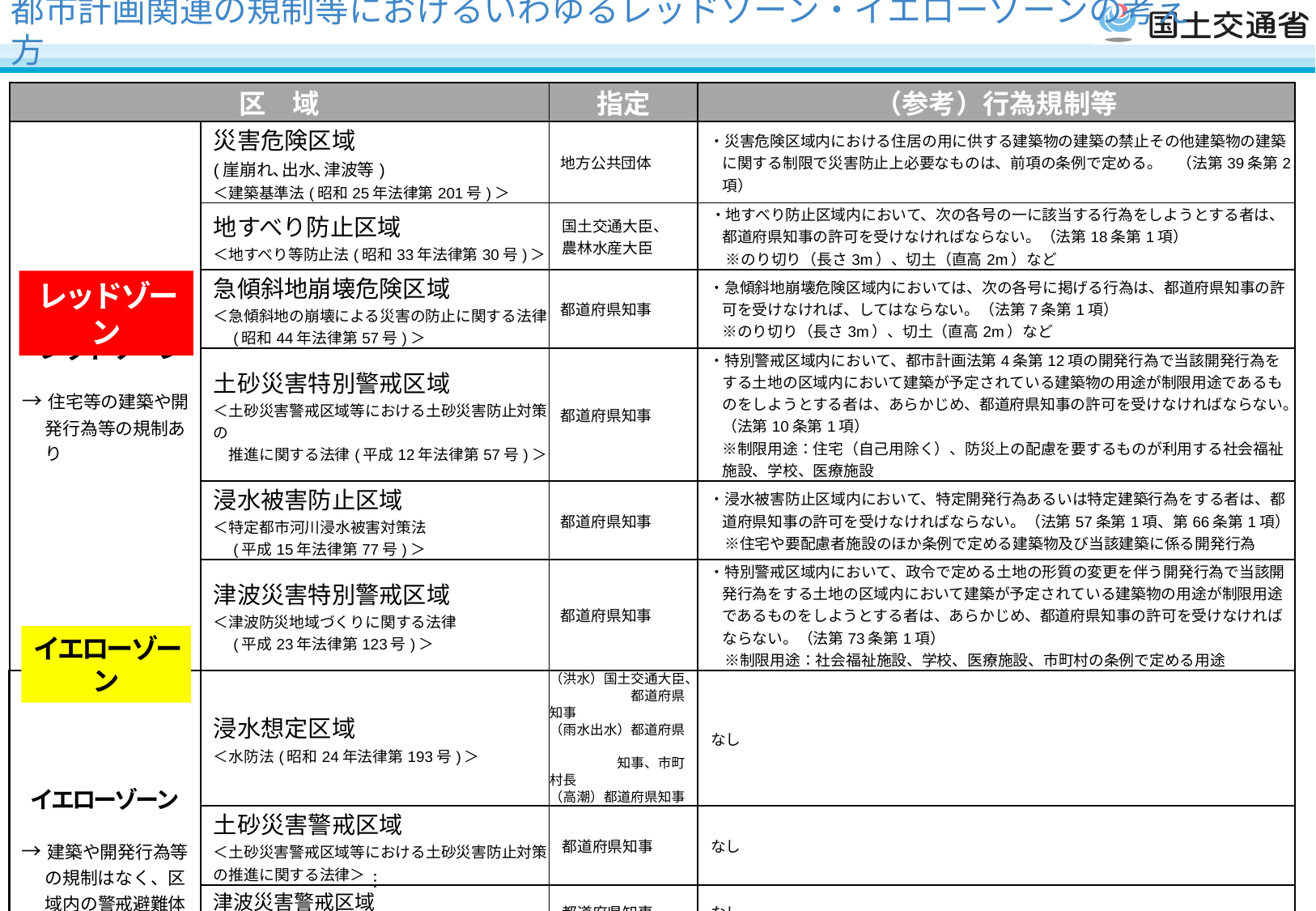

都市計画関連の規制等におけるいわゆるレッドゾーン・イエローゾーンの考え方
| 区　域 |  | 指定 | （参考）行為規制等 |
| --- | --- | --- | --- |
| レッドゾーン →住宅等の建築や開発行為等の規制あり | 災害危険区域 (崖崩れ､出水､津波等) ＜建築基準法(昭和25年法律第201号)＞ | 地方公共団体 | ・災害危険区域内における住居の用に供する建築物の建築の禁止その他建築物の建築に関する制限で災害防止上必要なものは、前項の条例で定める。　（法第39条第2項） |
|  | 地すべり防止区域 ＜地すべり等防止法(昭和33年法律第30号)＞ | 国土交通大臣、 農林水産大臣 | ・地すべり防止区域内において、次の各号の一に該当する行為をしようとする者は、都道府県知事の許可を受けなければならない。（法第18条第1項） 　※のり切り（長さ3m）、切土（直高2m）など |
|  | 急傾斜地崩壊危険区域 ＜急傾斜地の崩壊による災害の防止に関する法律 　(昭和44年法律第57号)＞ | 都道府県知事 | ・急傾斜地崩壊危険区域内においては、次の各号に掲げる行為は、都道府県知事の許可を受けなければ、してはならない。（法第7条第1項） ※のり切り（長さ3m）、切土（直高2m）など |
|  | 土砂災害特別警戒区域 ＜土砂災害警戒区域等における土砂災害防止対策の 　推進に関する法律(平成12年法律第57号)＞ | 都道府県知事 | ・特別警戒区域内において、都市計画法第4条第12項の開発行為で当該開発行為をする土地の区域内において建築が予定されている建築物の用途が制限用途であるものをしようとする者は、あらかじめ、都道府県知事の許可を受けなければならない。（法第10条第1項） ※制限用途：住宅（自己用除く）、防災上の配慮を要するものが利用する社会福祉施設、学校、医療施設 |
|  | 浸水被害防止区域 ＜特定都市河川浸水被害対策法 　(平成15年法律第77号)＞ | 都道府県知事 | ・浸水被害防止区域内において、特定開発行為あるいは特定建築行為をする者は、都道府県知事の許可を受けなければならない。（法第57条第1項、第66条第1項） 　※住宅や要配慮者施設のほか条例で定める建築物及び当該建築に係る開発行為 |
|  | 津波災害特別警戒区域 ＜津波防災地域づくりに関する法律 　(平成23年法律第123号)＞ | 都道府県知事 | ・特別警戒区域内において、政令で定める土地の形質の変更を伴う開発行為で当該開発行為をする土地の区域内において建築が予定されている建築物の用途が制限用途であるものをしようとする者は、あらかじめ、都道府県知事の許可を受けなければならない。（法第73条第1項） 　※制限用途：社会福祉施設、学校、医療施設、市町村の条例で定める用途 |
| イエローゾーン →建築や開発行為等の規制はなく、区域内の警戒避難体制の整備等を求めている | 浸水想定区域 ＜水防法(昭和24年法律第193号)＞ | （洪水）国土交通大臣、 　　　　　　都道府県知事 （雨水出水）都道府県　　 　　　　　知事、市町村長 （高潮）都道府県知事 | なし |
|  | 土砂災害警戒区域 ＜土砂災害警戒区域等における土砂災害防止対策の推進に関する法律＞ | 都道府県知事 | なし |
|  | 津波災害警戒区域 ＜津波防災地域づくりに関する法律＞ | 都道府県知事 | なし |
|  | 津波浸水想定（区域） ＜津波防災地域づくりに関する法律＞ 都市浸水想定（区域） ＜特定都市河川浸水被害対策法＞ | 都道府県知事 | なし |
レッドゾーン
イエローゾーン
…